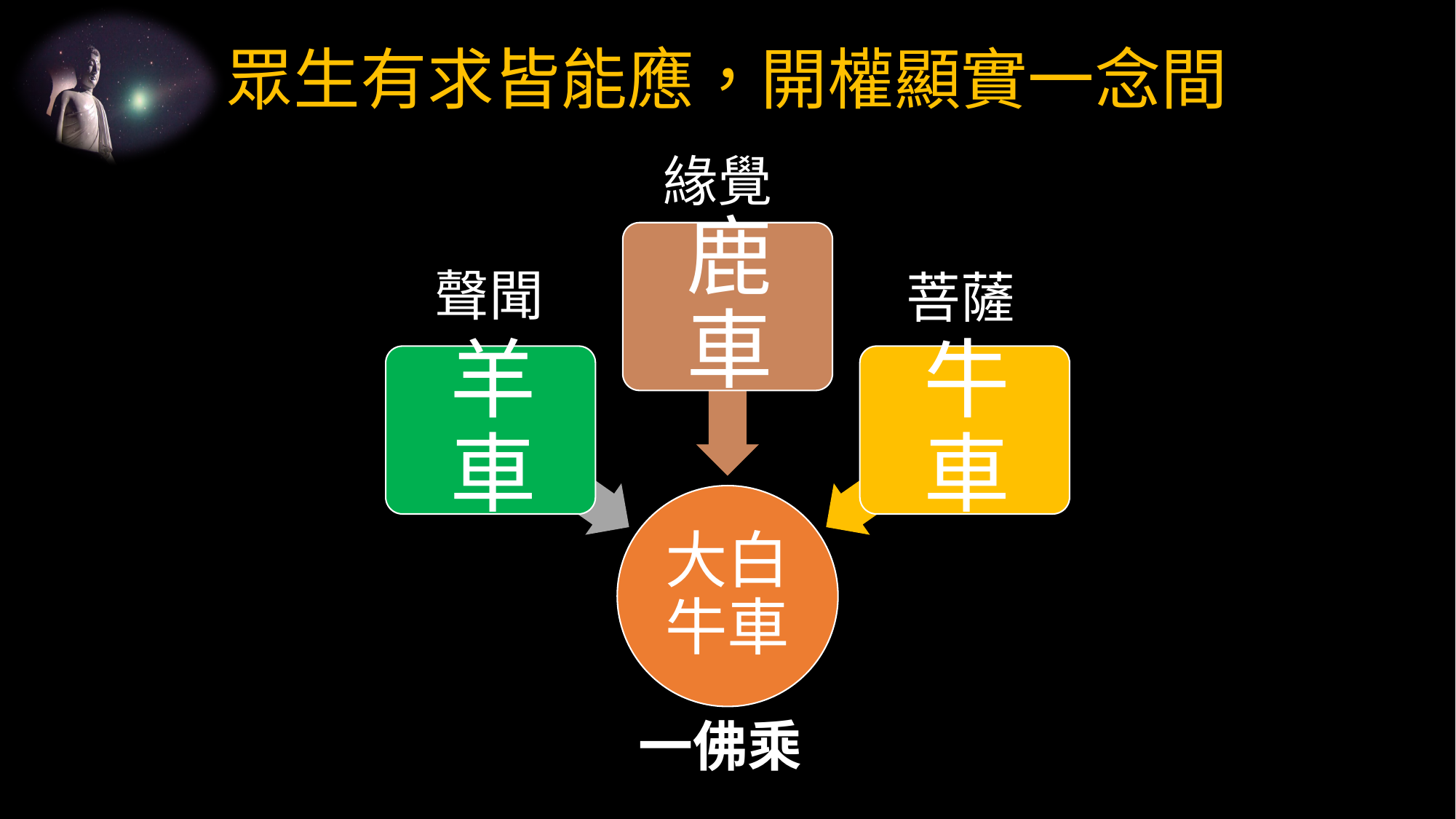

# 眾生有求皆能應，開權顯實一念間
緣覺
大白牛車
羊車
鹿車
牛車
聲聞
菩薩
一佛乘